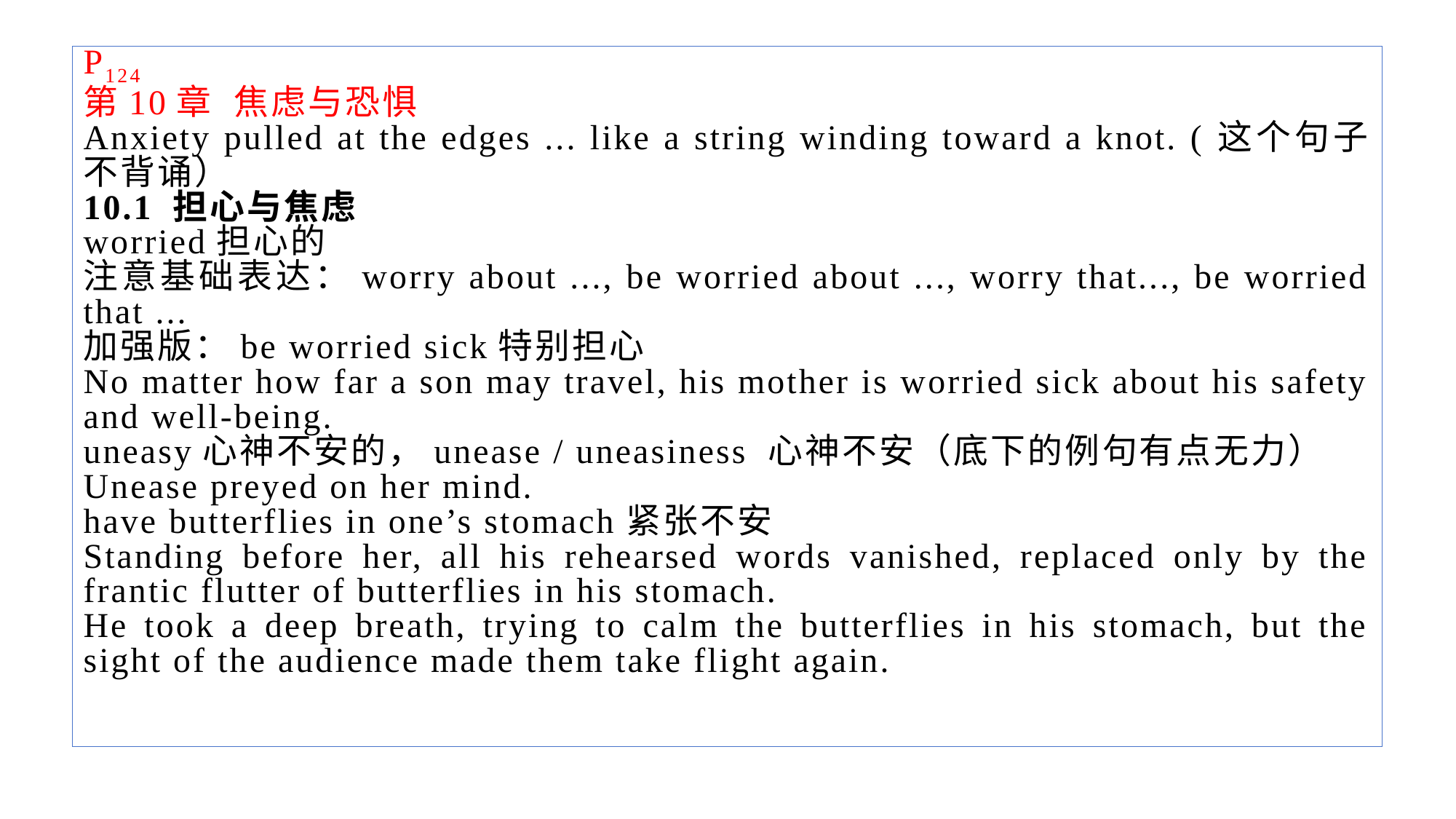

P124
第10章  焦虑与恐惧
Anxiety pulled at the edges ... like a string winding toward a knot. (这个句子不背诵）
10.1 担心与焦虑
worried担心的
注意基础表达：worry about ..., be worried about ..., worry that..., be worried that ...
加强版：be worried sick特别担心
No matter how far a son may travel, his mother is worried sick about his safety and well-being.
uneasy心神不安的，unease / uneasiness 心神不安（底下的例句有点无力）
Unease preyed on her mind.
have butterflies in one’s stomach紧张不安
Standing before her, all his rehearsed words vanished, replaced only by the frantic flutter of butterflies in his stomach.
He took a deep breath, trying to calm the butterflies in his stomach, but the sight of the audience made them take flight again.